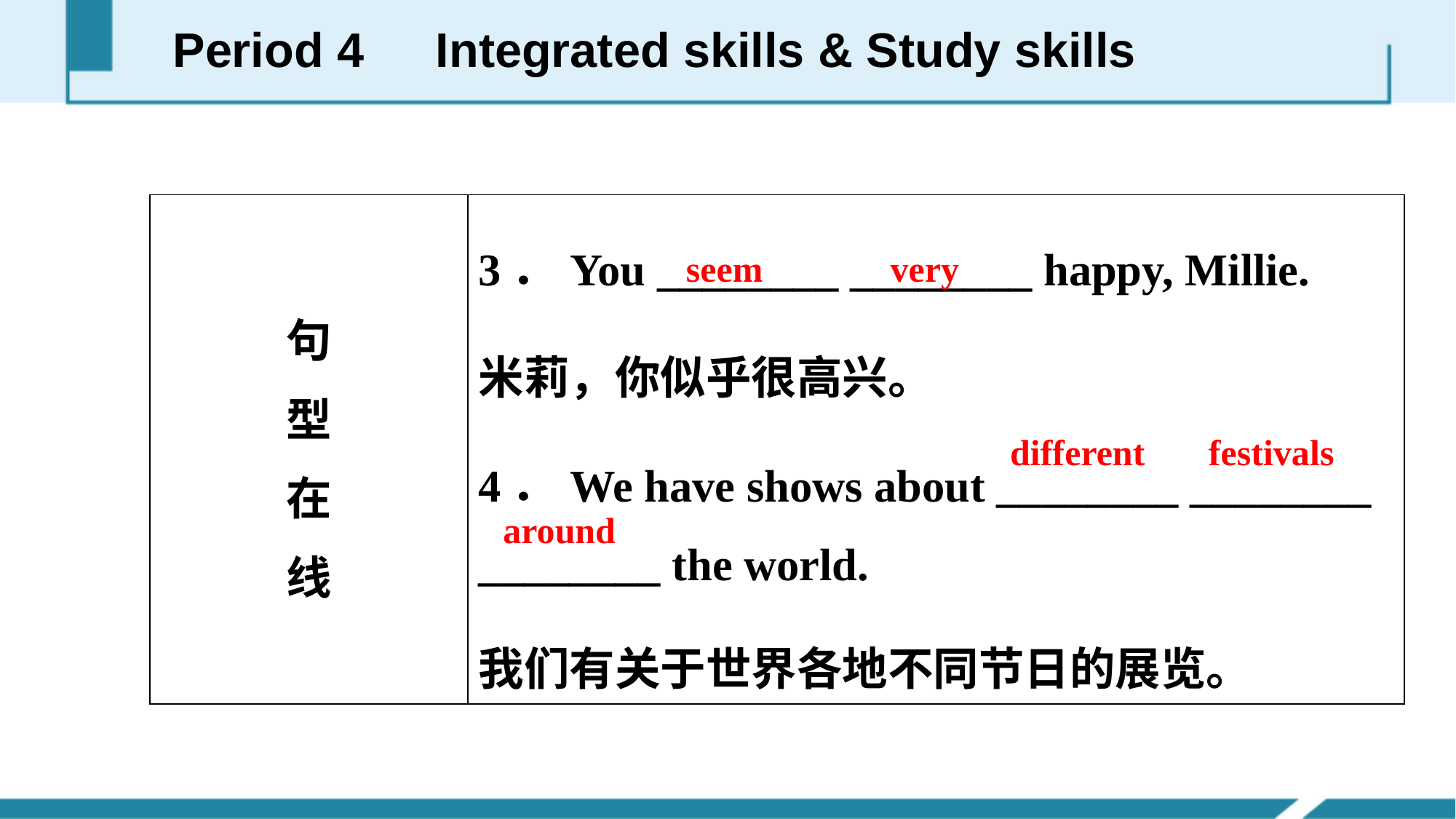

Period 4　Integrated skills & Study skills
| 句 型 在 线 | 3．You \_\_\_\_\_\_\_\_ \_\_\_\_\_\_\_\_ happy, Millie. 米莉，你似乎很高兴。 4．We have shows about \_\_\_\_\_\_\_\_ \_\_\_\_\_\_\_\_ \_\_\_\_\_\_\_\_ the world. 我们有关于世界各地不同节日的展览。 |
| --- | --- |
seem              very

different       festivals
around